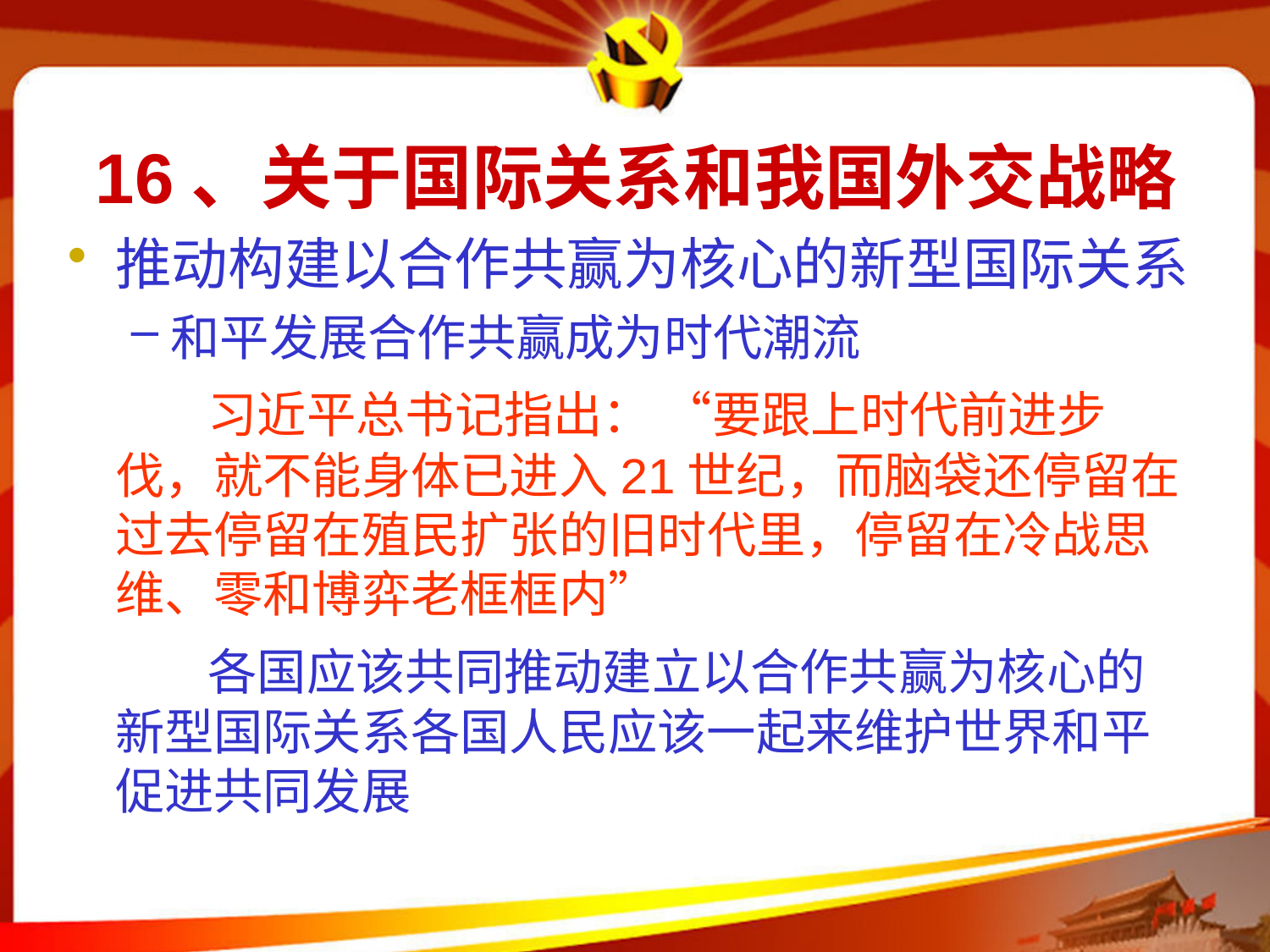

# 16、关于国际关系和我国外交战略
推动构建以合作共赢为核心的新型国际关系
和平发展合作共赢成为时代潮流
          习近平总书记指出： “要跟上时代前进步伐，就不能身体已进入21世纪，而脑袋还停留在过去停留在殖民扩张的旧时代里，停留在冷战思维、零和博弈老框框内”
          各国应该共同推动建立以合作共赢为核心的新型国际关系各国人民应该一起来维护世界和平促进共同发展